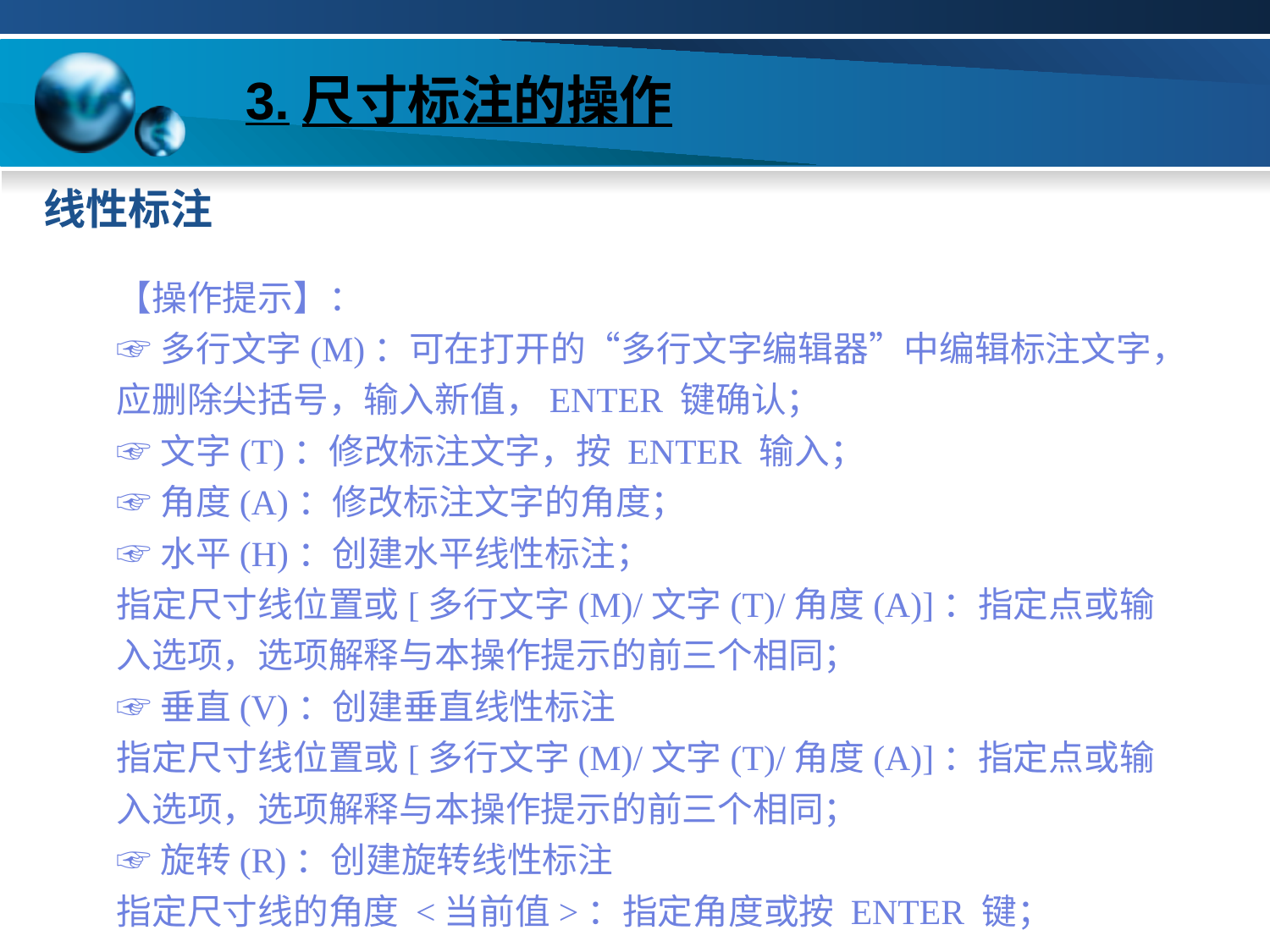

# 3.尺寸标注的操作
线性标注
【操作提示】：
☞多行文字(M)：可在打开的“多行文字编辑器”中编辑标注文字，应删除尖括号，输入新值，ENTER 键确认；
☞文字(T)：修改标注文字，按 ENTER 输入；
☞角度(A)：修改标注文字的角度；
☞水平(H)：创建水平线性标注；
指定尺寸线位置或[多行文字(M)/文字(T)/角度(A)]：指定点或输入选项，选项解释与本操作提示的前三个相同；
☞垂直(V)：创建垂直线性标注
指定尺寸线位置或[多行文字(M)/文字(T)/角度(A)]：指定点或输入选项，选项解释与本操作提示的前三个相同；
☞旋转(R)：创建旋转线性标注
指定尺寸线的角度 <当前值>：指定角度或按 ENTER 键；